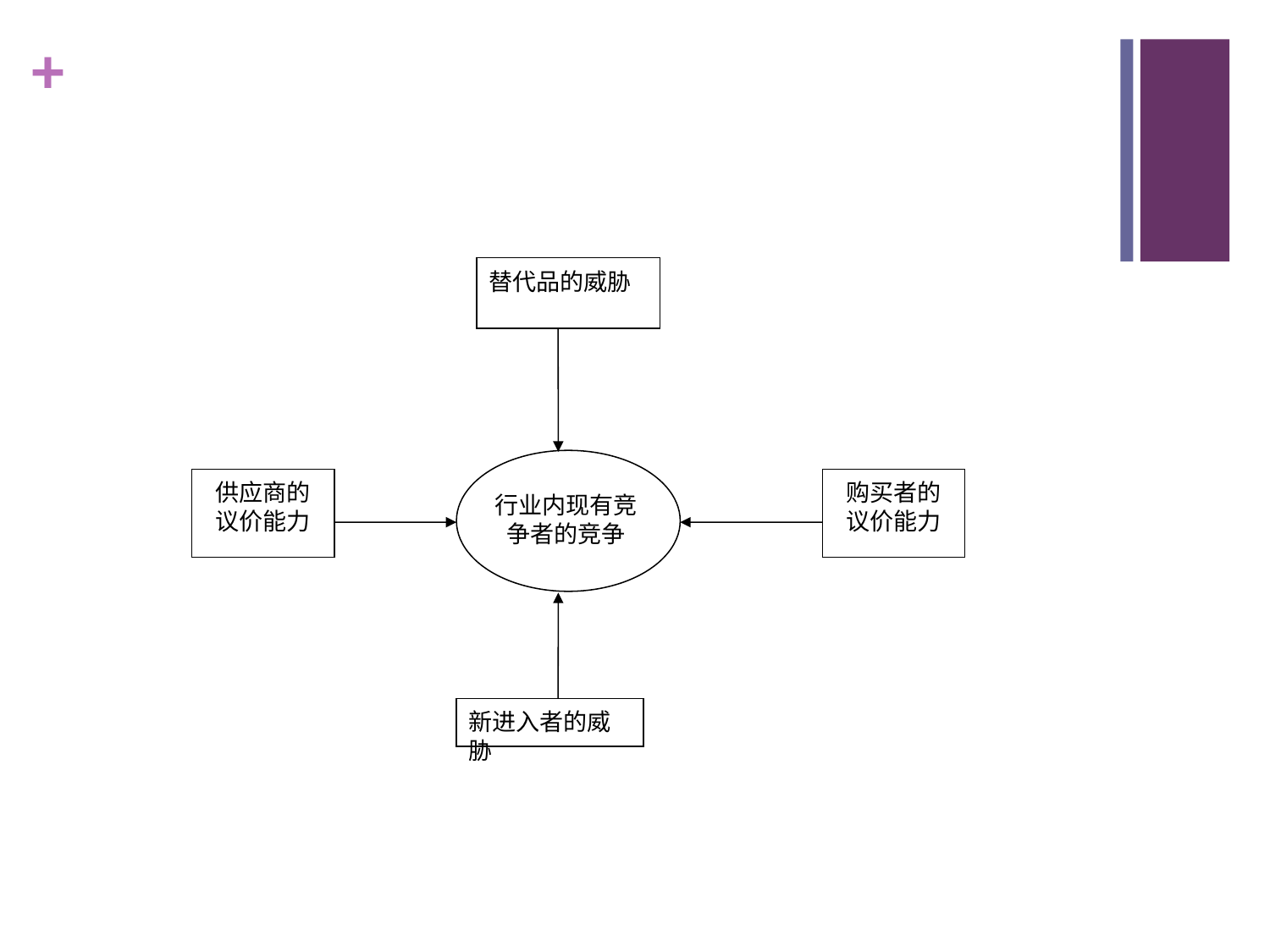

替代品的威胁

供应商的
议价能力

购买者的
议价能力

新进入者的威胁

行业内现有竞争者的竞争